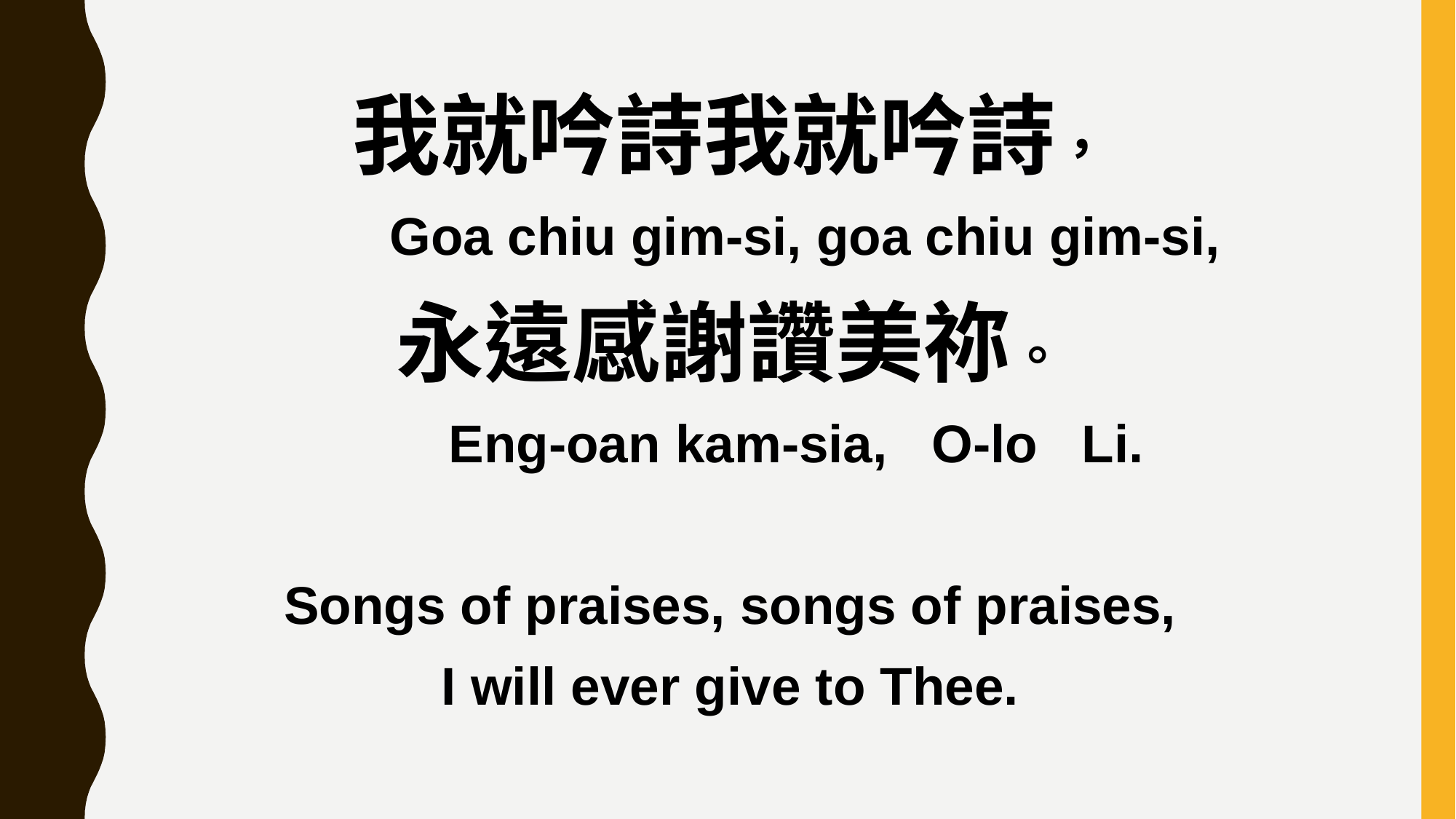

我就吟詩我就吟詩，
             Goa chiu gim-si, goa chiu gim-si,
永遠感謝讚美祢。
                 Eng-oan kam-sia,   O-lo   Li.

Songs of praises, songs of praises,
I will ever give to Thee.